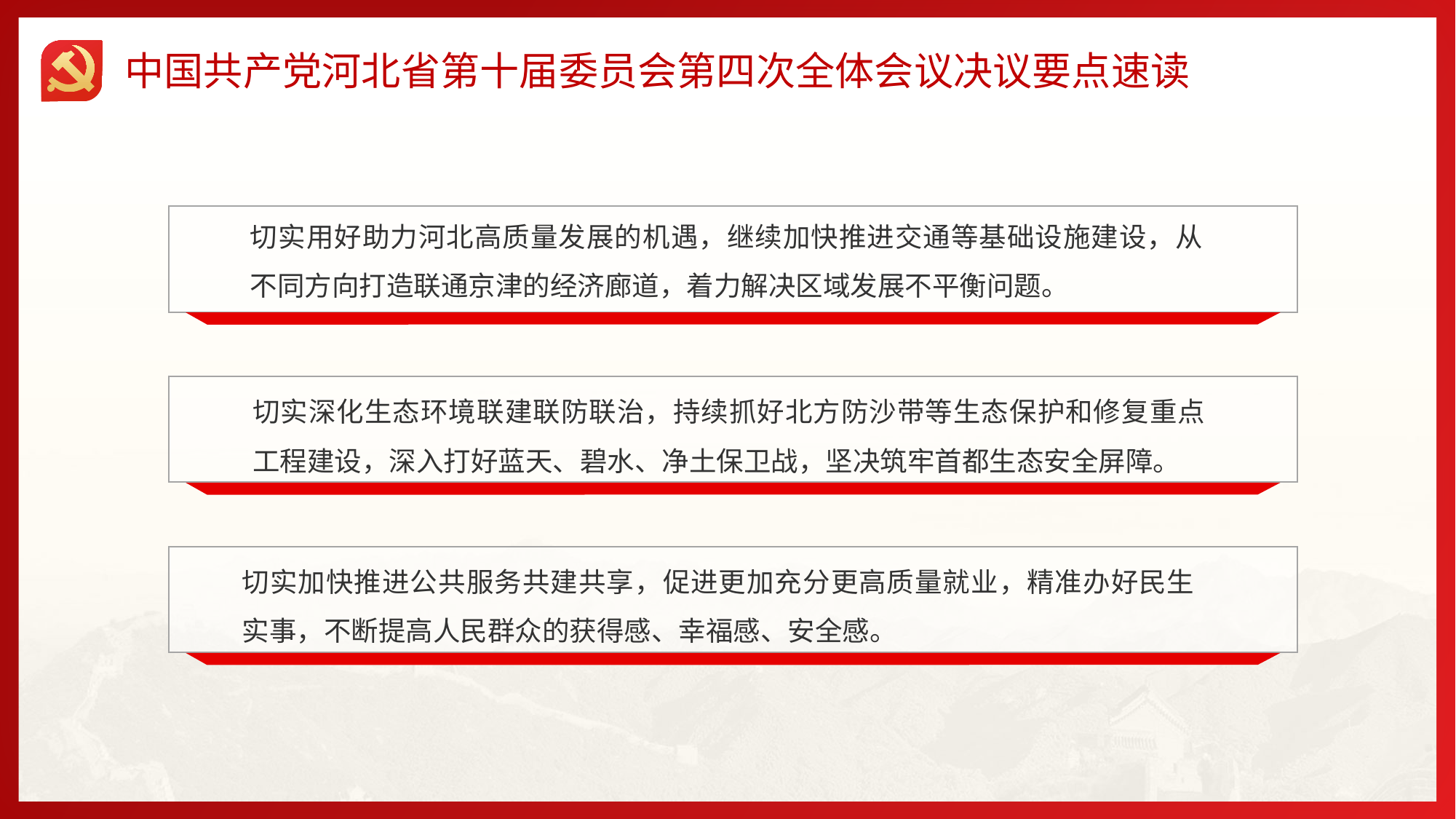

中国共产党河北省第十届委员会第四次全体会议决议要点速读

切实用好助力河北高质量发展的机遇，继续加快推进交通等基础设施建设，从不同方向打造联通京津的经济廊道，着力解决区域发展不平衡问题。

切实深化生态环境联建联防联治，持续抓好北方防沙带等生态保护和修复重点工程建设，深入打好蓝天、碧水、净土保卫战，坚决筑牢首都生态安全屏障。

切实加快推进公共服务共建共享，促进更加充分更高质量就业，精准办好民生实事，不断提高人民群众的获得感、幸福感、安全感。